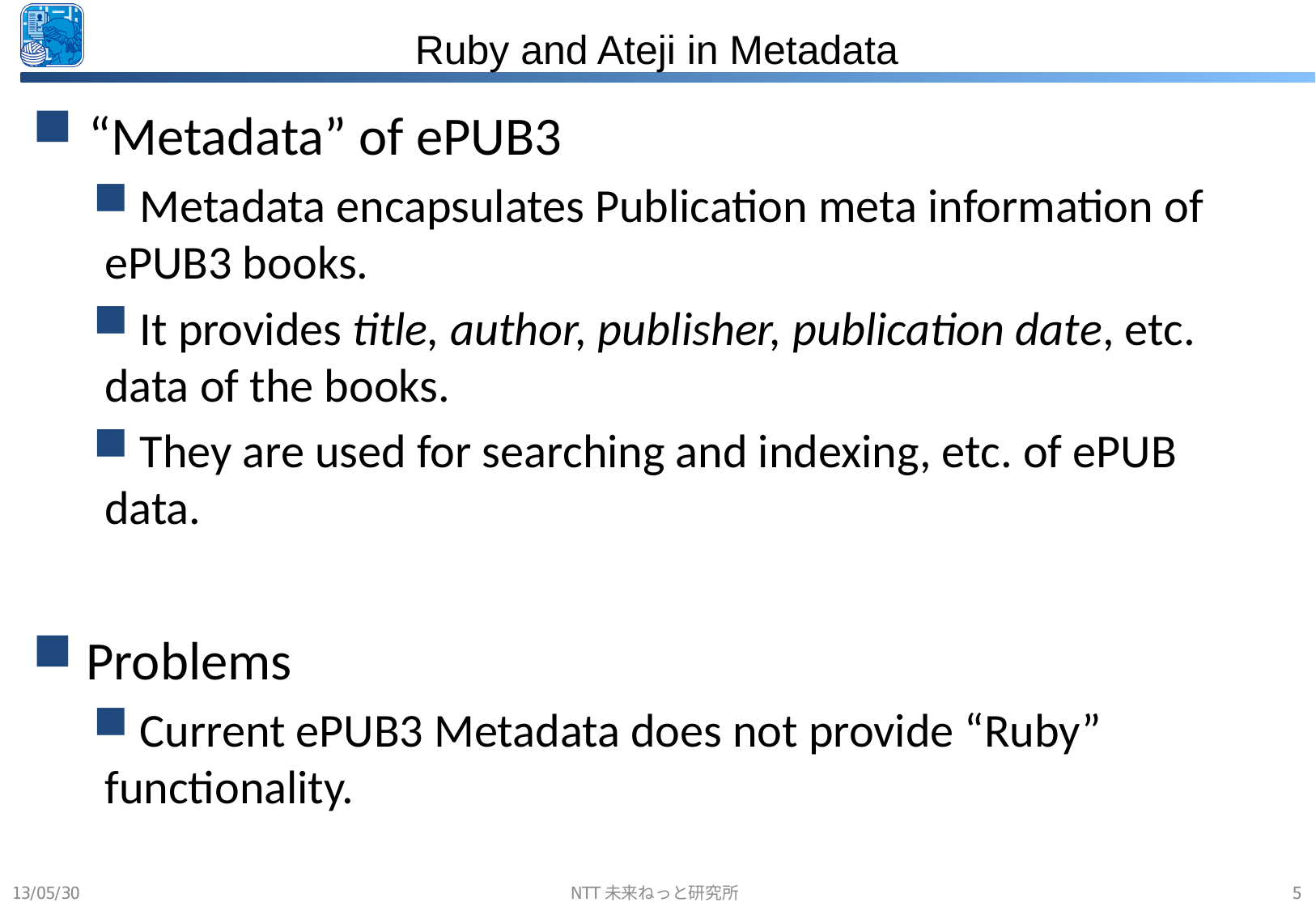

# Ruby and Ateji in Metadata
 “Metadata” of ePUB3
 Metadata encapsulates Publication meta information of ePUB3 books.
 It provides title, author, publisher, publication date, etc. data of the books.
 They are used for searching and indexing, etc. of ePUB data.

 Problems
 Current ePUB3 Metadata does not provide “Ruby” functionality.

13/05/30
NTT未来ねっと研究所
5